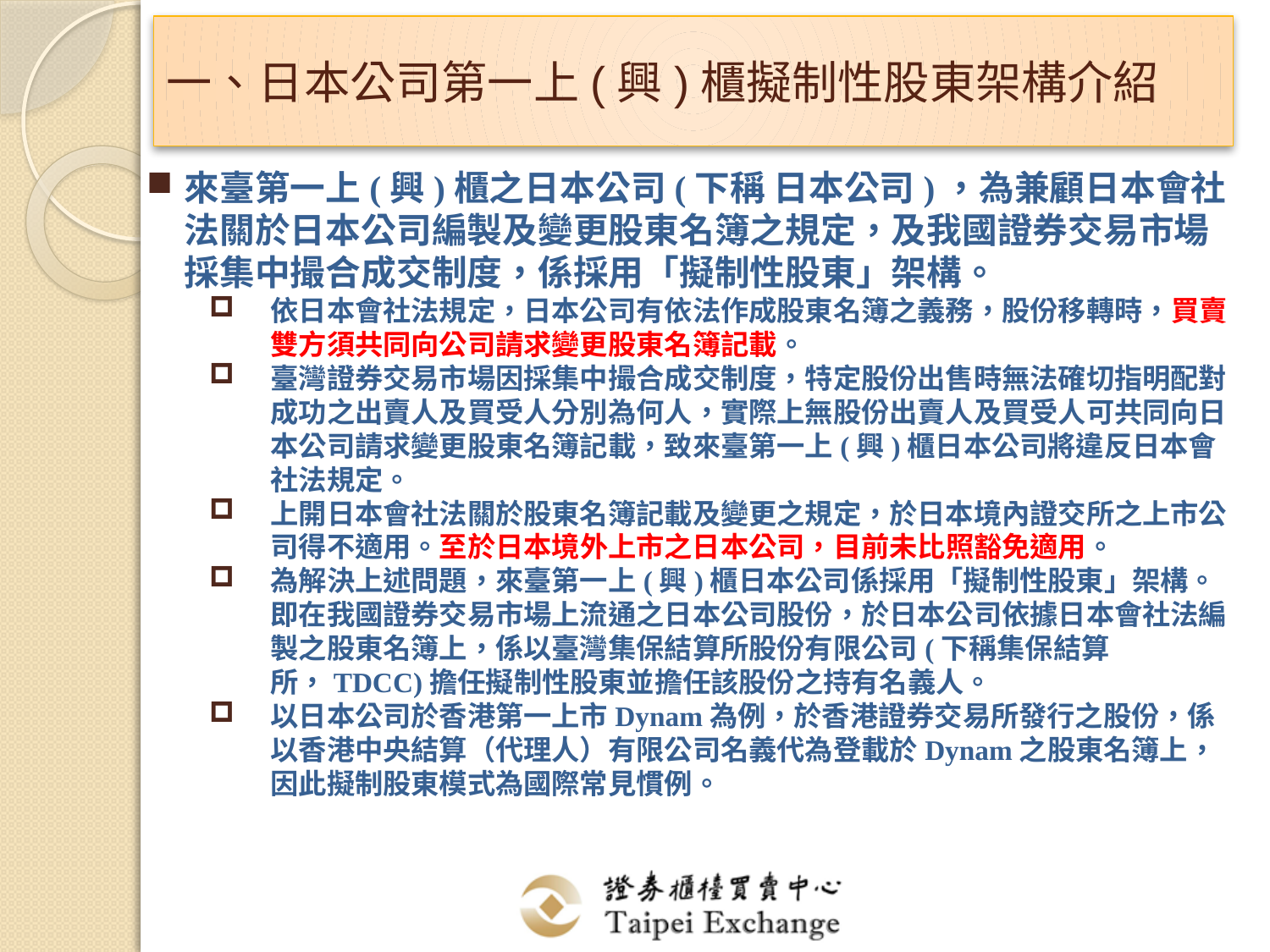

一、日本公司第一上(興)櫃擬制性股東架構介紹
來臺第一上(興)櫃之日本公司(下稱 日本公司)，為兼顧日本會社法關於日本公司編製及變更股東名簿之規定，及我國證券交易市場採集中撮合成交制度，係採用「擬制性股東」架構。
依日本會社法規定，日本公司有依法作成股東名簿之義務，股份移轉時，買賣雙方須共同向公司請求變更股東名簿記載。
臺灣證券交易市場因採集中撮合成交制度，特定股份出售時無法確切指明配對成功之出賣人及買受人分別為何人，實際上無股份出賣人及買受人可共同向日本公司請求變更股東名簿記載，致來臺第一上(興)櫃日本公司將違反日本會社法規定。
上開日本會社法關於股東名簿記載及變更之規定，於日本境內證交所之上市公司得不適用。至於日本境外上市之日本公司，目前未比照豁免適用。
為解決上述問題，來臺第一上(興)櫃日本公司係採用「擬制性股東」架構。即在我國證券交易市場上流通之日本公司股份，於日本公司依據日本會社法編製之股東名簿上，係以臺灣集保結算所股份有限公司(下稱集保結算所，TDCC)擔任擬制性股東並擔任該股份之持有名義人。
以日本公司於香港第一上市Dynam為例，於香港證券交易所發行之股份，係以香港中央結算（代理人）有限公司名義代為登載於Dynam之股東名簿上，因此擬制股東模式為國際常見慣例。